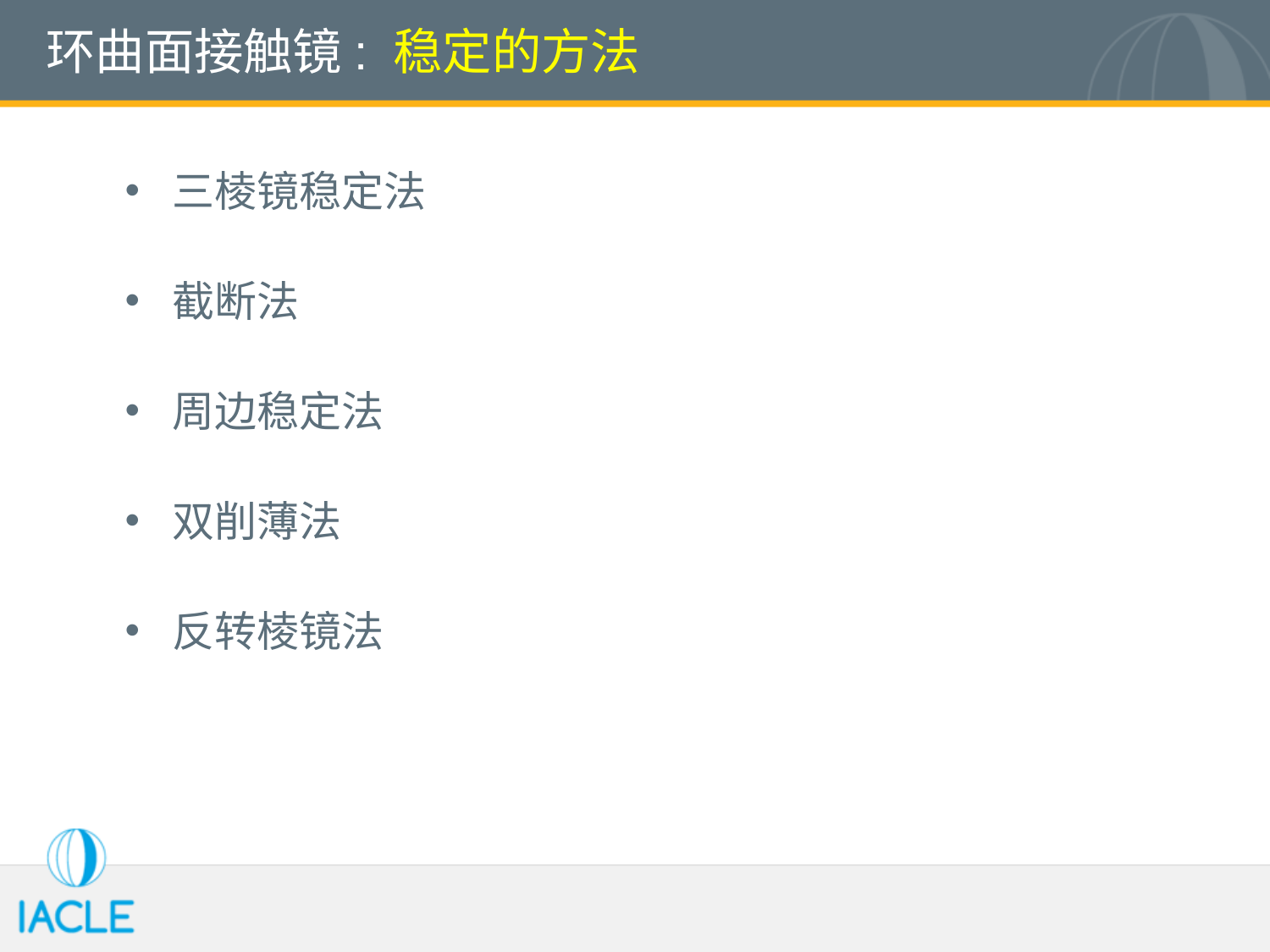

# 环曲面接触镜: 稳定的方法

三棱镜稳定法
截断法
周边稳定法
双削薄法
反转棱镜法